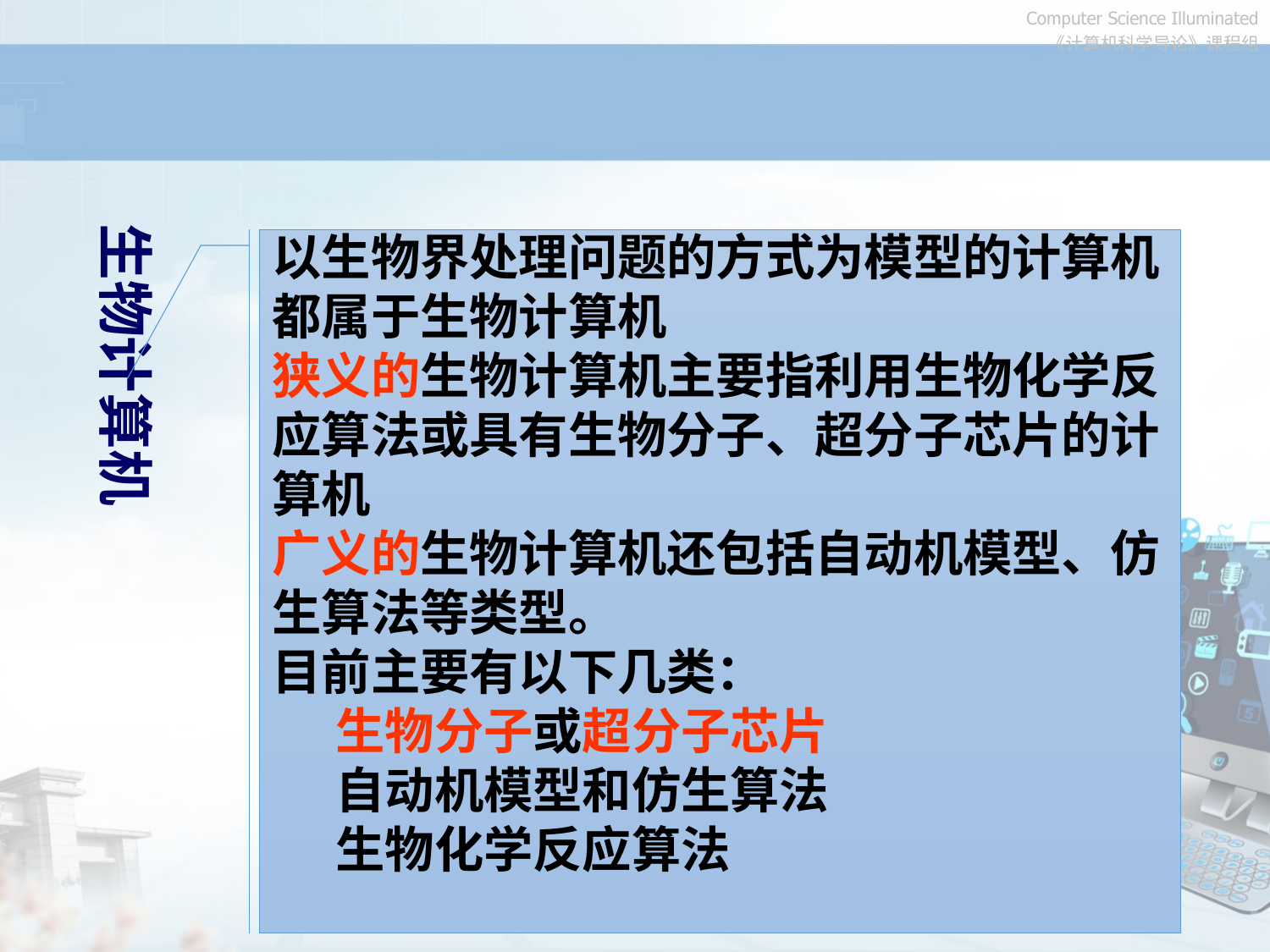

生物计算机
以生物界处理问题的方式为模型的计算机都属于生物计算机
狭义的生物计算机主要指利用生物化学反应算法或具有生物分子、超分子芯片的计算机
广义的生物计算机还包括自动机模型、仿生算法等类型。
目前主要有以下几类：
生物分子或超分子芯片
自动机模型和仿生算法
生物化学反应算法